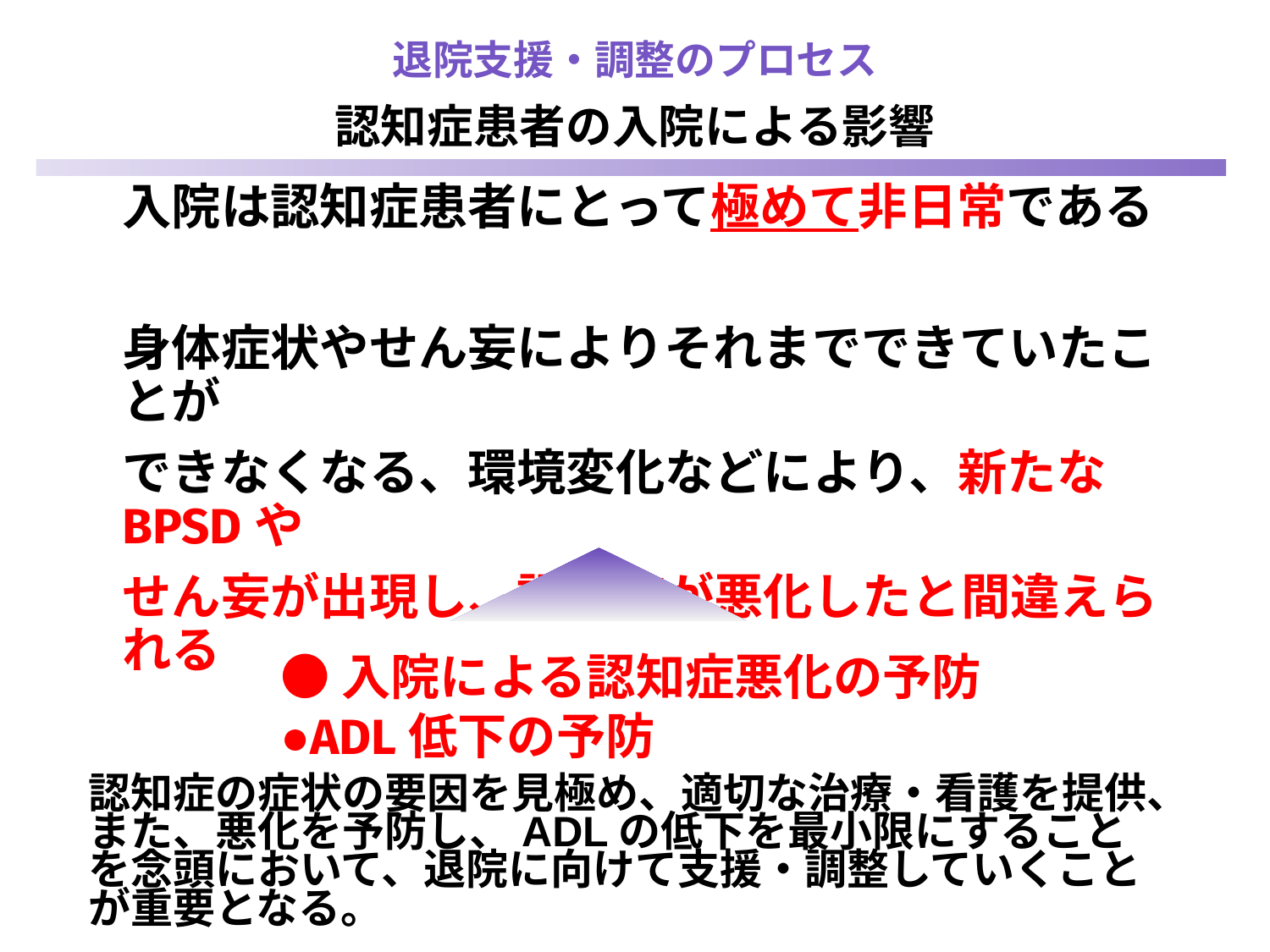

退院支援・調整のプロセス
認知症患者の入院による影響

入院は認知症患者にとって極めて非日常である

身体症状やせん妄によりそれまでできていたことが
できなくなる、環境変化などにより、新たなBPSDや
せん妄が出現し、認知症が悪化したと間違えられる

●入院による認知症悪化の予防
●ADL低下の予防
認知症の症状の要因を見極め、適切な治療・看護を提供、また、悪化を予防し、ADLの低下を最小限にすることを念頭において、退院に向けて支援・調整していくことが重要となる。